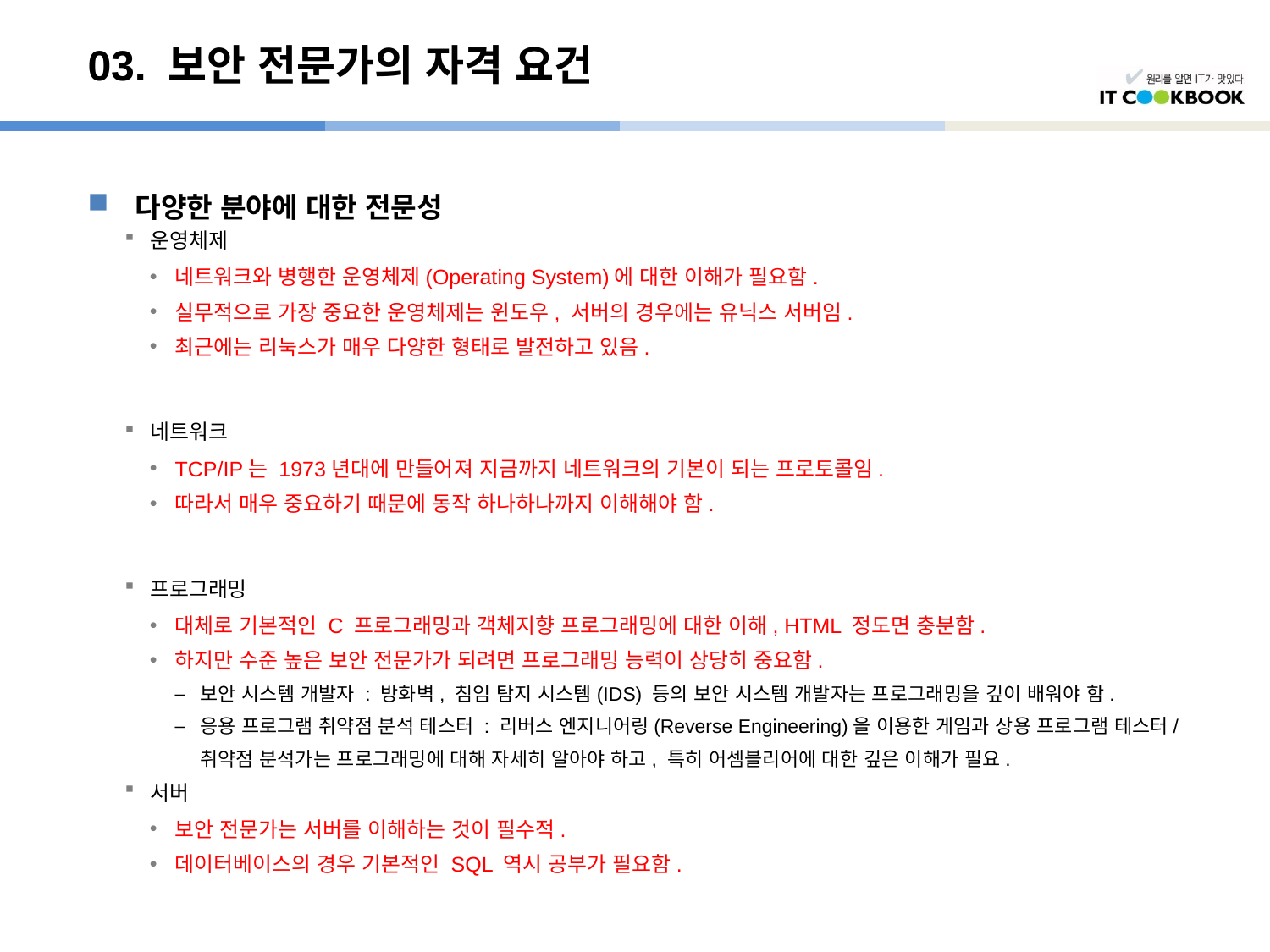

# 03. 보안 전문가의 자격 요건
다양한 분야에 대한 전문성
운영체제
네트워크와 병행한 운영체제(Operating System)에 대한 이해가 필요함.
실무적으로 가장 중요한 운영체제는 윈도우, 서버의 경우에는 유닉스 서버임.
최근에는 리눅스가 매우 다양한 형태로 발전하고 있음.

네트워크
TCP/IP는 1973년대에 만들어져 지금까지 네트워크의 기본이 되는 프로토콜임.
따라서 매우 중요하기 때문에 동작 하나하나까지 이해해야 함.

프로그래밍
대체로 기본적인 C 프로그래밍과 객체지향 프로그래밍에 대한 이해, HTML 정도면 충분함.
하지만 수준 높은 보안 전문가가 되려면 프로그래밍 능력이 상당히 중요함.
보안 시스템 개발자 : 방화벽, 침임 탐지 시스템(IDS) 등의 보안 시스템 개발자는 프로그래밍을 깊이 배워야 함.
응용 프로그램 취약점 분석 테스터 : 리버스 엔지니어링(Reverse Engineering)을 이용한 게임과 상용 프로그램 테스터/
	취약점 분석가는 프로그래밍에 대해 자세히 알아야 하고, 특히 어셈블리어에 대한 깊은 이해가 필요.
서버
보안 전문가는 서버를 이해하는 것이 필수적.
데이터베이스의 경우 기본적인 SQL 역시 공부가 필요함.